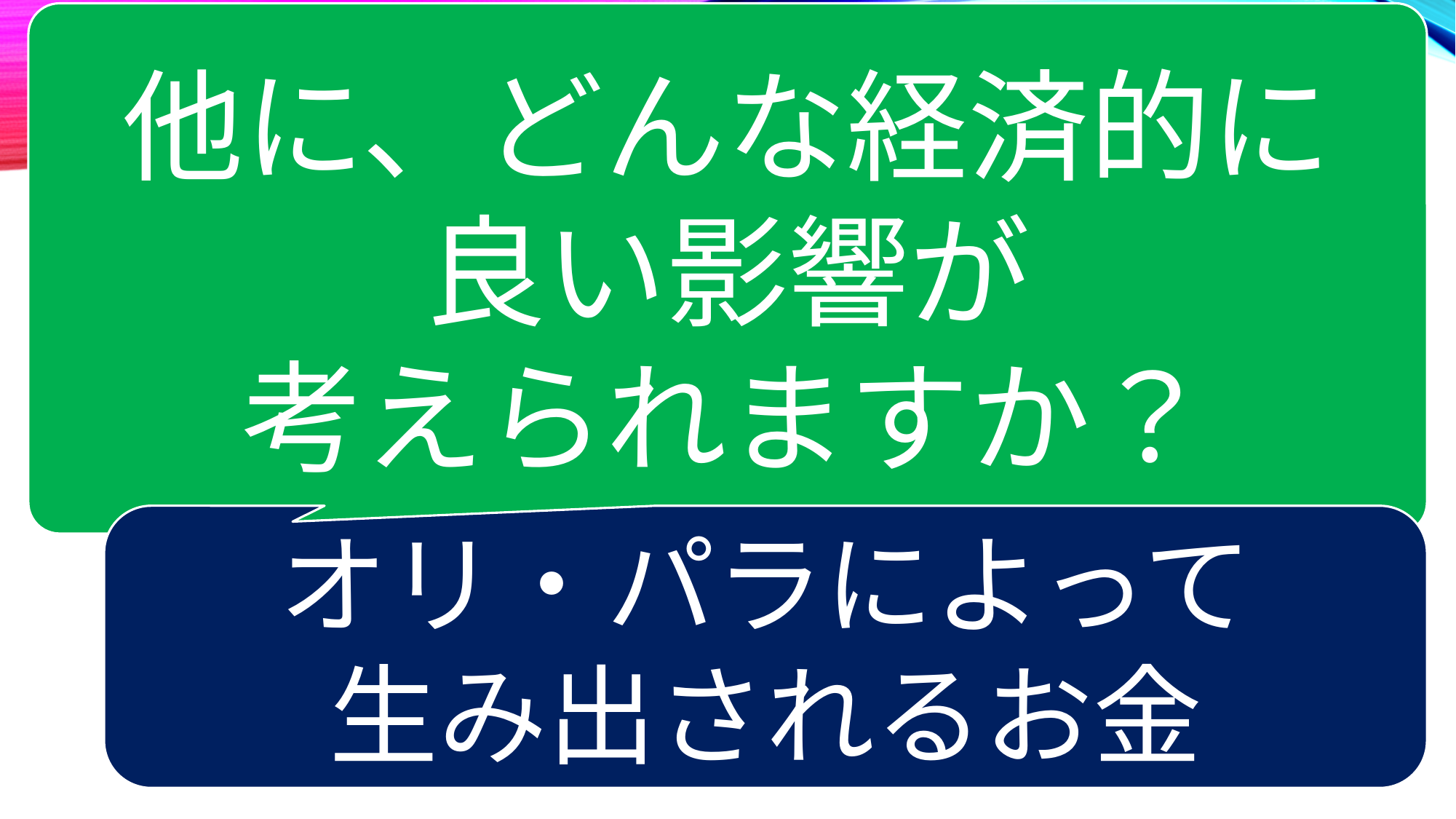

他に、どんな経済的に
良い影響が
考えられますか？
オリ・パラによって
生み出されるお金